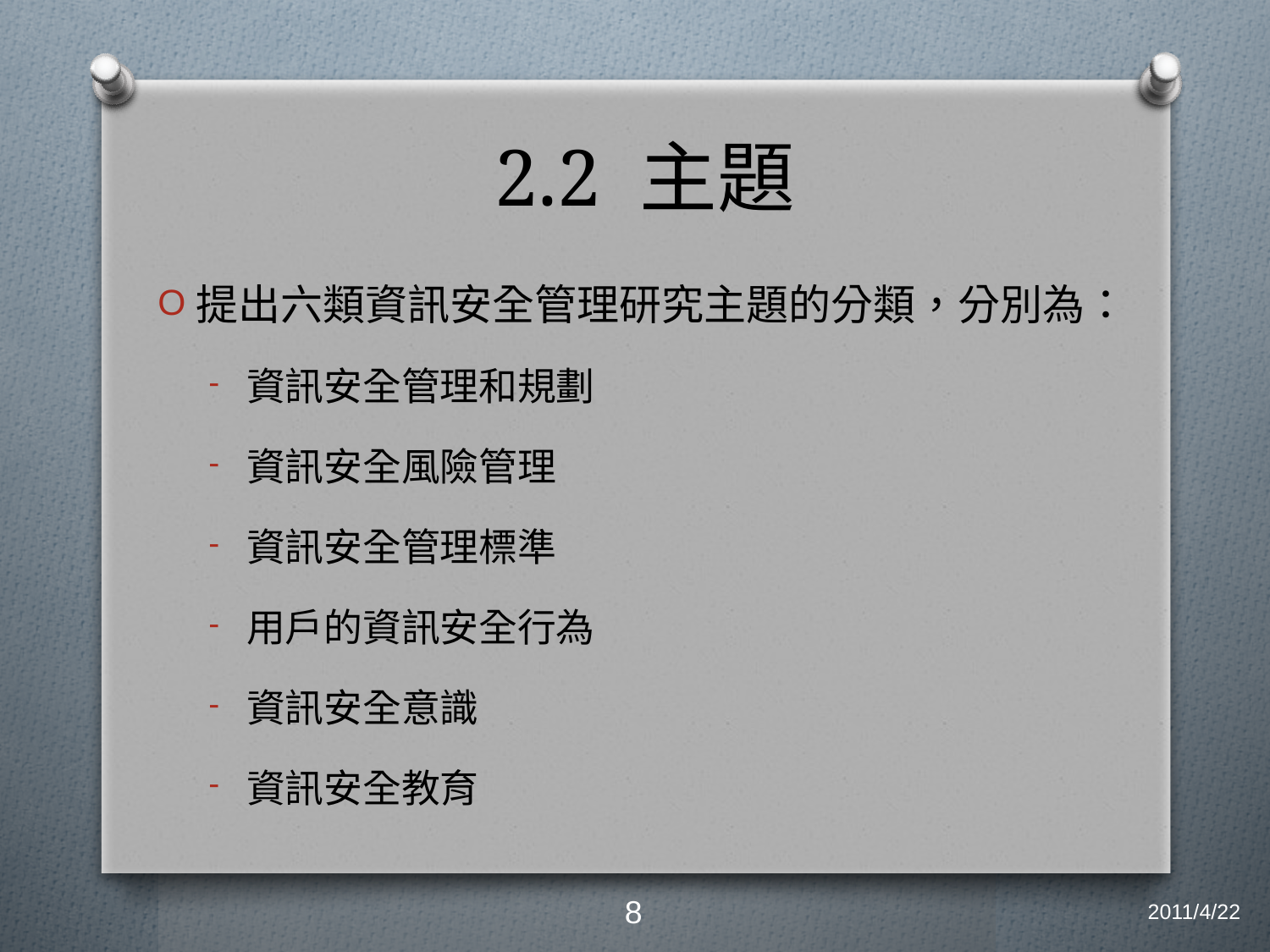

# 2.2 主題
提出六類資訊安全管理研究主題的分類，分別為：
資訊安全管理和規劃
資訊安全風險管理
資訊安全管理標準
用戶的資訊安全行為
資訊安全意識
資訊安全教育
8
2011/4/22